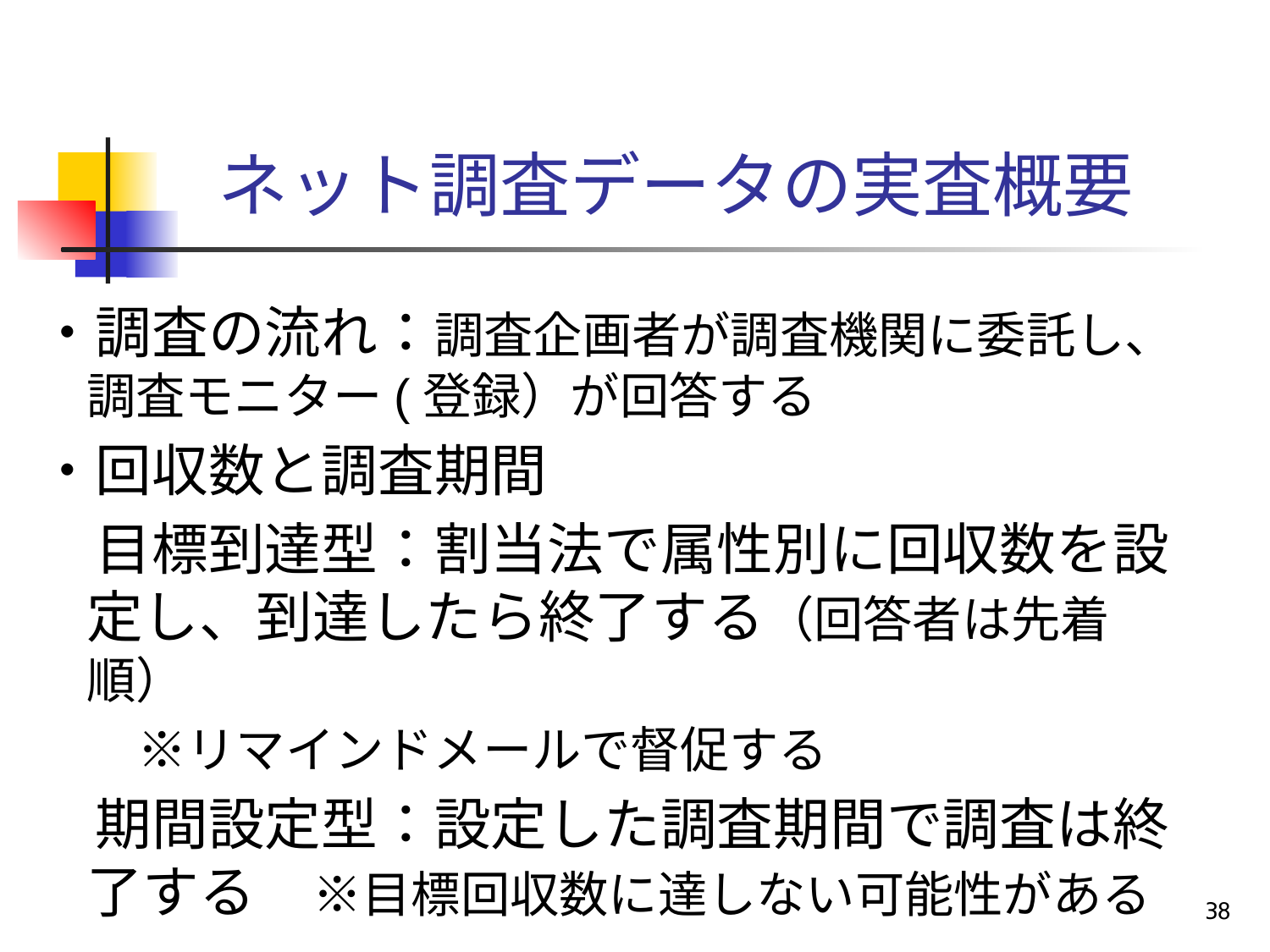

# ネット調査データの実査概要
・調査の流れ：調査企画者が調査機関に委託し、調査モニター(登録）が回答する
・回収数と調査期間
　目標到達型：割当法で属性別に回収数を設定し、到達したら終了する（回答者は先着順）
　　※リマインドメールで督促する
　期間設定型：設定した調査期間で調査は終了する　※目標回収数に達しない可能性がある

38